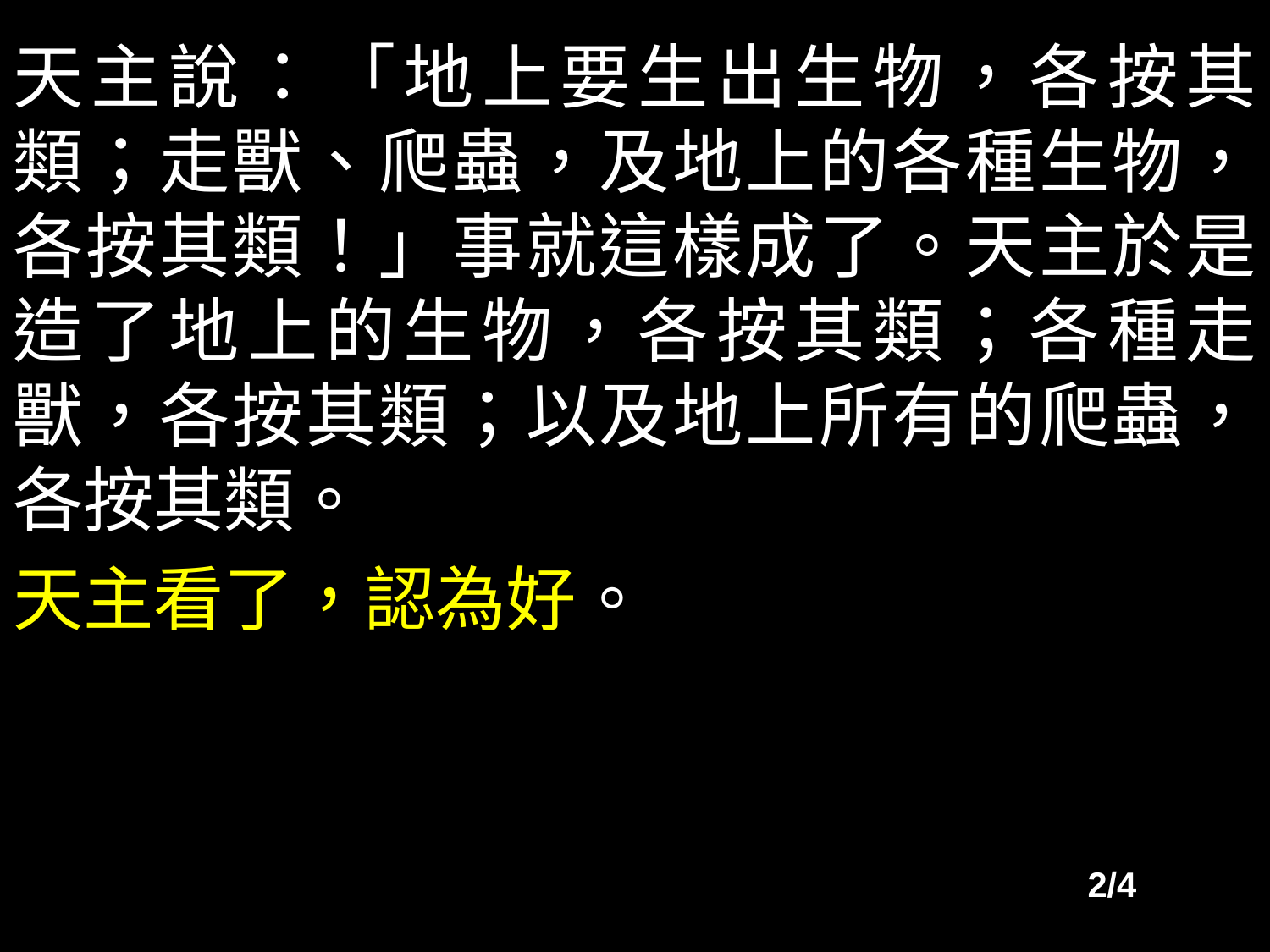

天主說：「地上要生出生物，各按其類；走獸、爬蟲，及地上的各種生物，各按其類！」事就這樣成了。天主於是造了地上的生物，各按其類；各種走獸，各按其類；以及地上所有的爬蟲，各按其類。
天主看了，認為好。

2/4